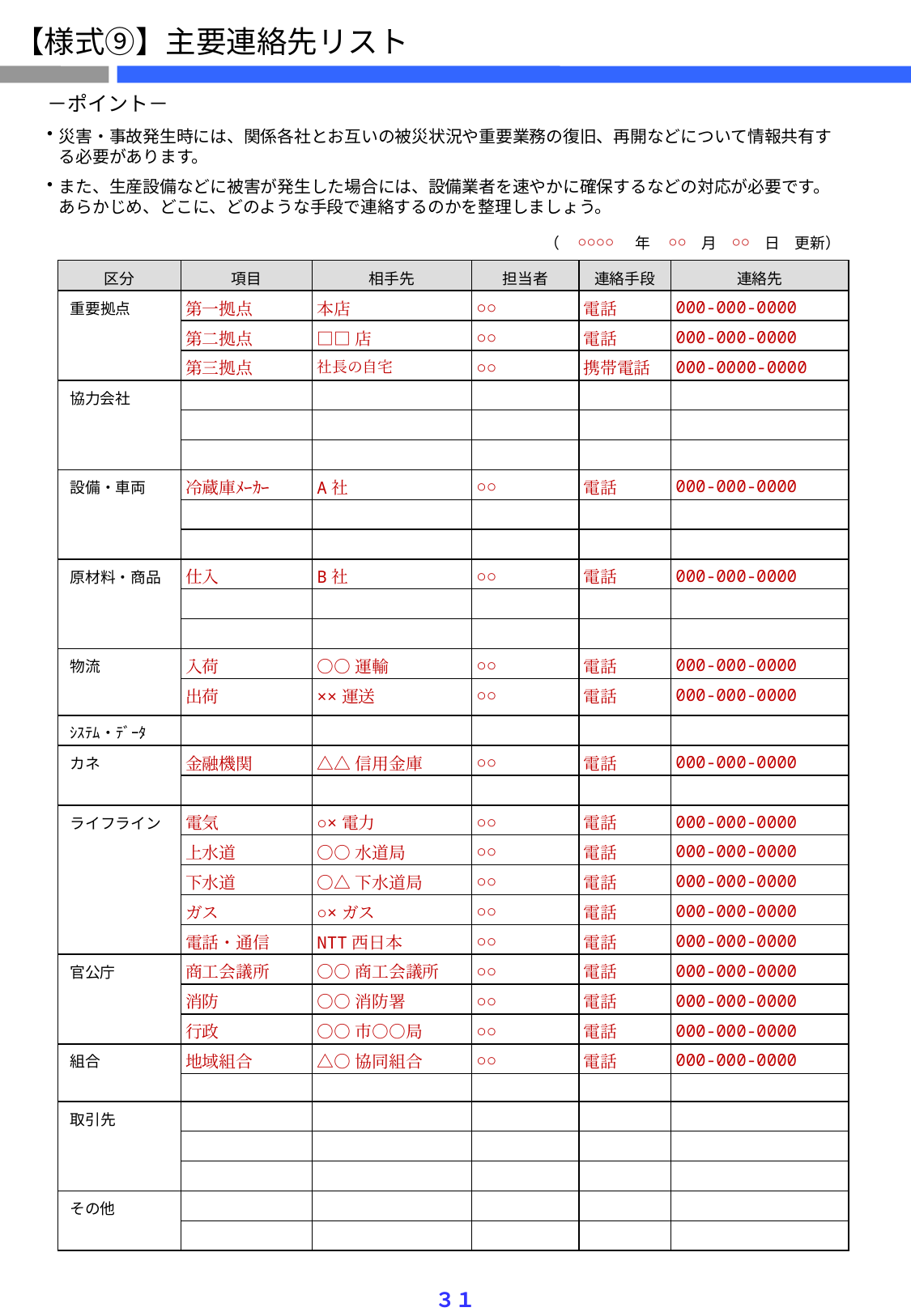

【様式⑨】主要連絡先リスト
－ポイント－
災害・事故発生時には、関係各社とお互いの被災状況や重要業務の復旧、再開などについて情報共有する必要があります。
また、生産設備などに被害が発生した場合には、設備業者を速やかに確保するなどの対応が必要です。あらかじめ、どこに、どのような手段で連絡するのかを整理しましょう。
| （ | ○○○○ | 年 | ○○ | 月 | ○○ | 日　更新） |
| --- | --- | --- | --- | --- | --- | --- |
| 区分 | 項目 | 相手先 | 担当者 | 連絡手段 | 連絡先 |
| --- | --- | --- | --- | --- | --- |
| 重要拠点 | 第一拠点 | 本店 | ○○ | 電話 | 000-000-0000 |
|  | 第二拠点 | □□店 | ○○ | 電話 | 000-000-0000 |
|  | 第三拠点 | 社長の自宅 | ○○ | 携帯電話 | 000-0000-0000 |
| 協力会社 |  |  |  |  |  |
|  |  |  |  |  |  |
|  |  |  |  |  |  |
| 設備・車両 | 冷蔵庫ﾒｰｶｰ | A社 | ○○ | 電話 | 000-000-0000 |
|  |  |  |  |  |  |
|  |  |  |  |  |  |
| 原材料・商品 | 仕入 | B社 | ○○ | 電話 | 000-000-0000 |
|  |  |  |  |  |  |
|  |  |  |  |  |  |
| 物流 | 入荷 | ○○運輸 | ○○ | 電話 | 000-000-0000 |
|  | 出荷 | ××運送 | ○○ | 電話 | 000-000-0000 |
| ｼｽﾃﾑ・ﾃﾞｰﾀ |  |  |  |  |  |
| カネ | 金融機関 | △△信用金庫 | ○○ | 電話 | 000-000-0000 |
|  |  |  |  |  |  |
| ライフライン | 電気 | ○×電力 | ○○ | 電話 | 000-000-0000 |
|  | 上水道 | ○○水道局 | ○○ | 電話 | 000-000-0000 |
|  | 下水道 | ○△下水道局 | ○○ | 電話 | 000-000-0000 |
|  | ガス | ○×ガス | ○○ | 電話 | 000-000-0000 |
|  | 電話・通信 | NTT西日本 | ○○ | 電話 | 000-000-0000 |
| 官公庁 | 商工会議所 | ○○商工会議所 | ○○ | 電話 | 000-000-0000 |
|  | 消防 | ○○消防署 | ○○ | 電話 | 000-000-0000 |
|  | 行政 | ○○市○○局 | ○○ | 電話 | 000-000-0000 |
| 組合 | 地域組合 | △○協同組合 | ○○ | 電話 | 000-000-0000 |
|  |  |  |  |  |  |
| 取引先 |  |  |  |  |  |
|  |  |  |  |  |  |
|  |  |  |  |  |  |
| その他 |  |  |  |  |  |
|  |  |  |  |  |  |
３１